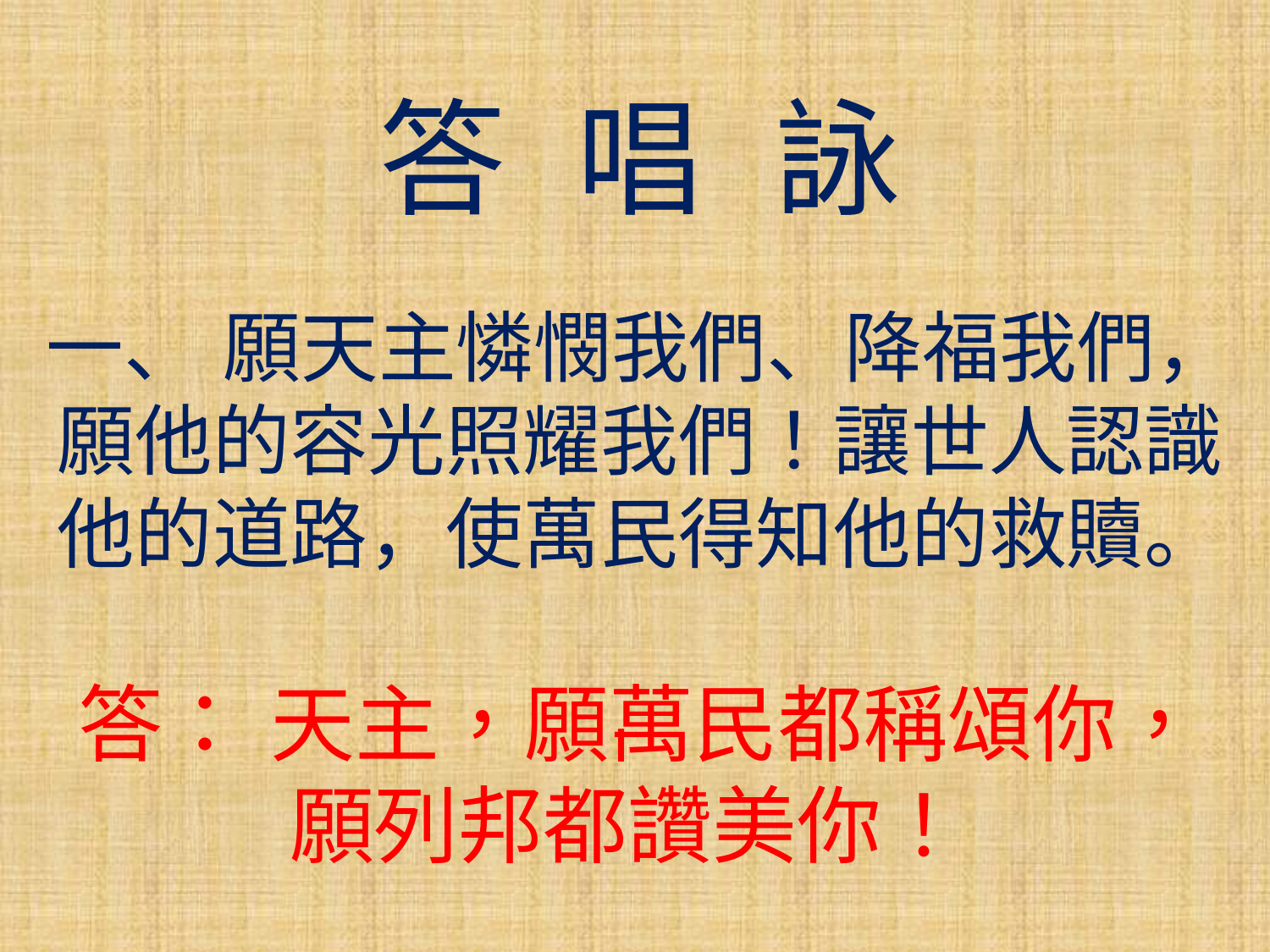

答  唱  詠

一、 願天主憐憫我們、降福我們，願他的容光照耀我們！讓世人認識他的道路，使萬民得知他的救贖。

答： 天主，願萬民都稱頌你，願列邦都讚美你！